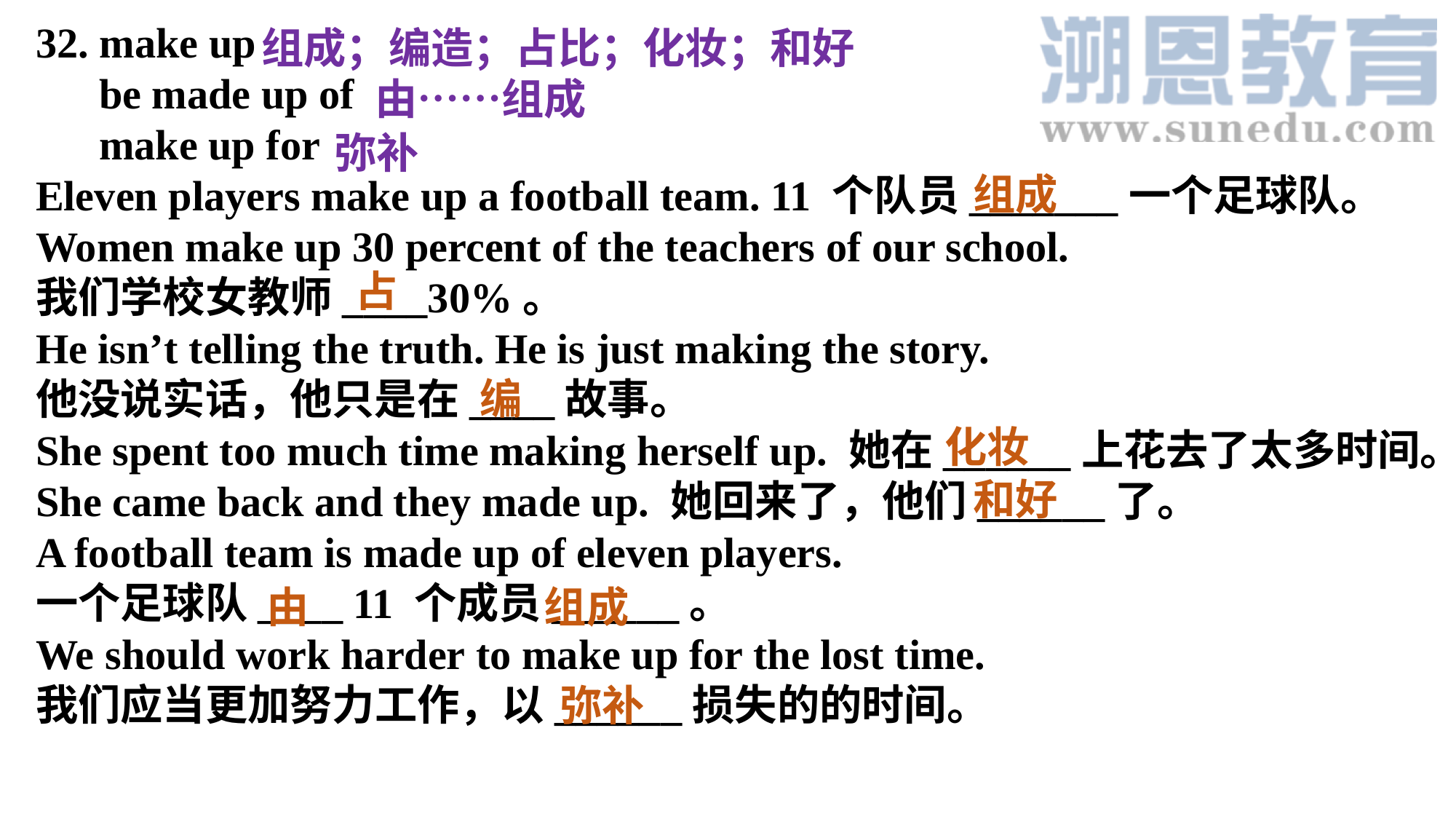

32. make up
      be made up of
      make up for
Eleven players make up a football team. 11 个队员_______一个足球队。
Women make up 30 percent of the teachers of our school.
我们学校女教师____30%。
He isn’t telling the truth. He is just making the story.
他没说实话，他只是在____故事。
She spent too much time making herself up. 她在______上花去了太多时间。
She came back and they made up. 她回来了，他们______了。
A football team is made up of eleven players.
一个足球队____ 11 个成员______。
We should work harder to make up for the lost time.
我们应当更加努力工作，以______损失的的时间。

组成；编造；占比；化妆；和好
由……组成
弥补
组成
占
编
化妆
和好
由
组成
弥补